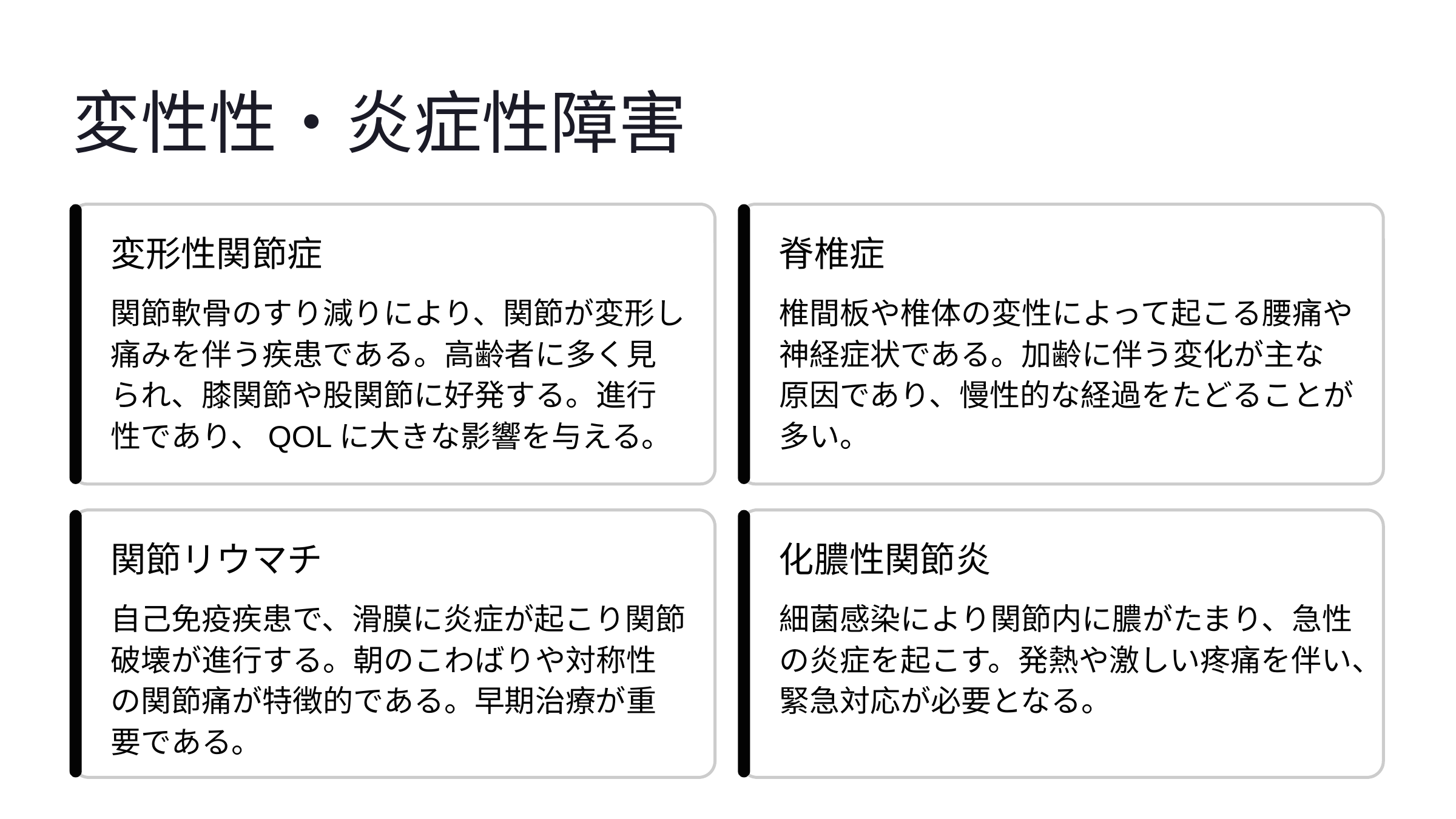

変性性・炎症性障害

変形性関節症
脊椎症
関節軟骨のすり減りにより、関節が変形し痛みを伴う疾患である。高齢者に多く見られ、膝関節や股関節に好発する。進行性であり、QOLに大きな影響を与える。
椎間板や椎体の変性によって起こる腰痛や神経症状である。加齢に伴う変化が主な原因であり、慢性的な経過をたどることが多い。

関節リウマチ
化膿性関節炎
自己免疫疾患で、滑膜に炎症が起こり関節破壊が進行する。朝のこわばりや対称性の関節痛が特徴的である。早期治療が重要である。
細菌感染により関節内に膿がたまり、急性の炎症を起こす。発熱や激しい疼痛を伴い、緊急対応が必要となる。